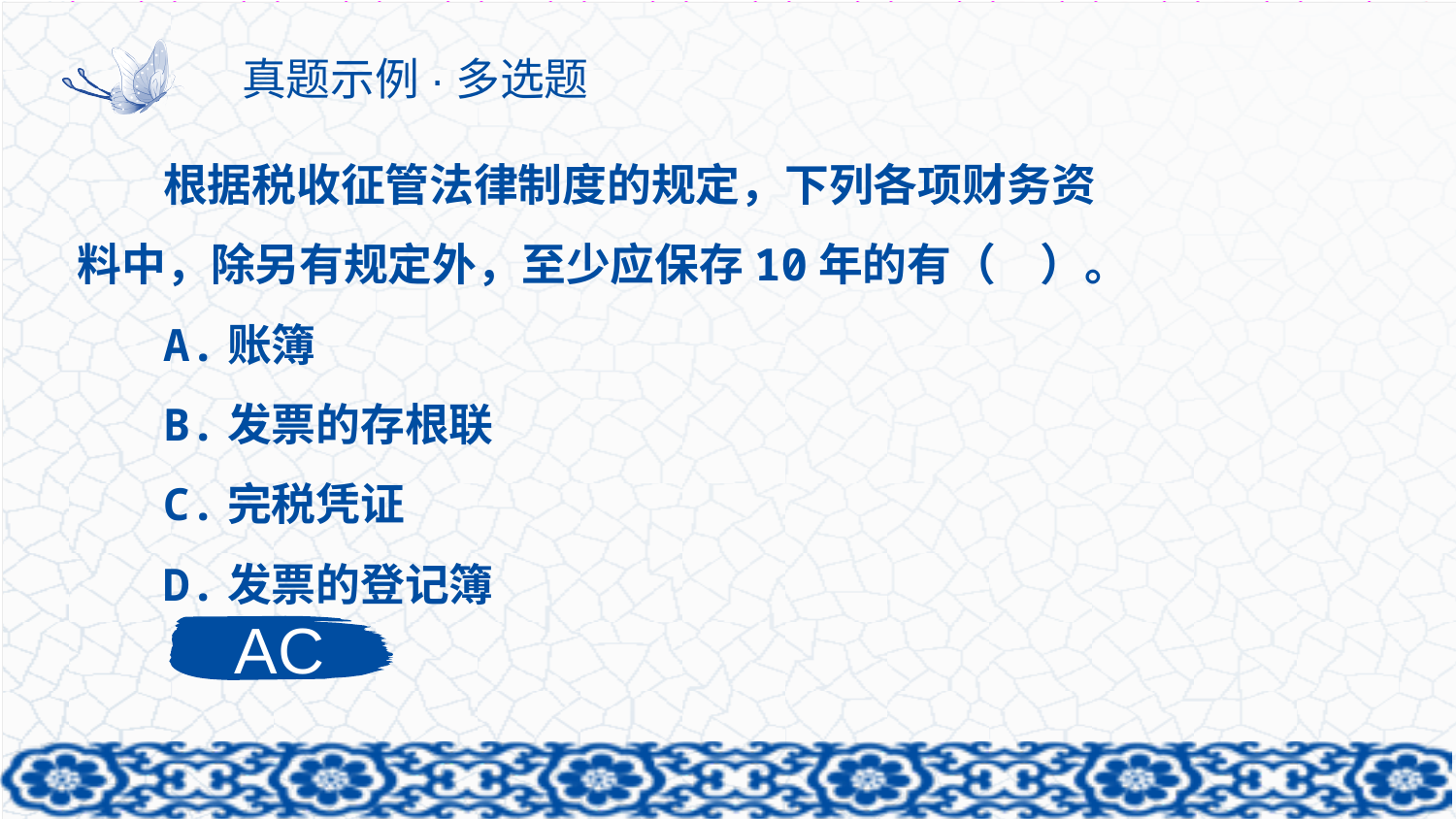

# 真题示例·多选题
根据税收征管法律制度的规定，下列各项财务资料中，除另有规定外，至少应保存10年的有（　）。
A.账簿
B.发票的存根联
C.完税凭证
D.发票的登记簿
AC